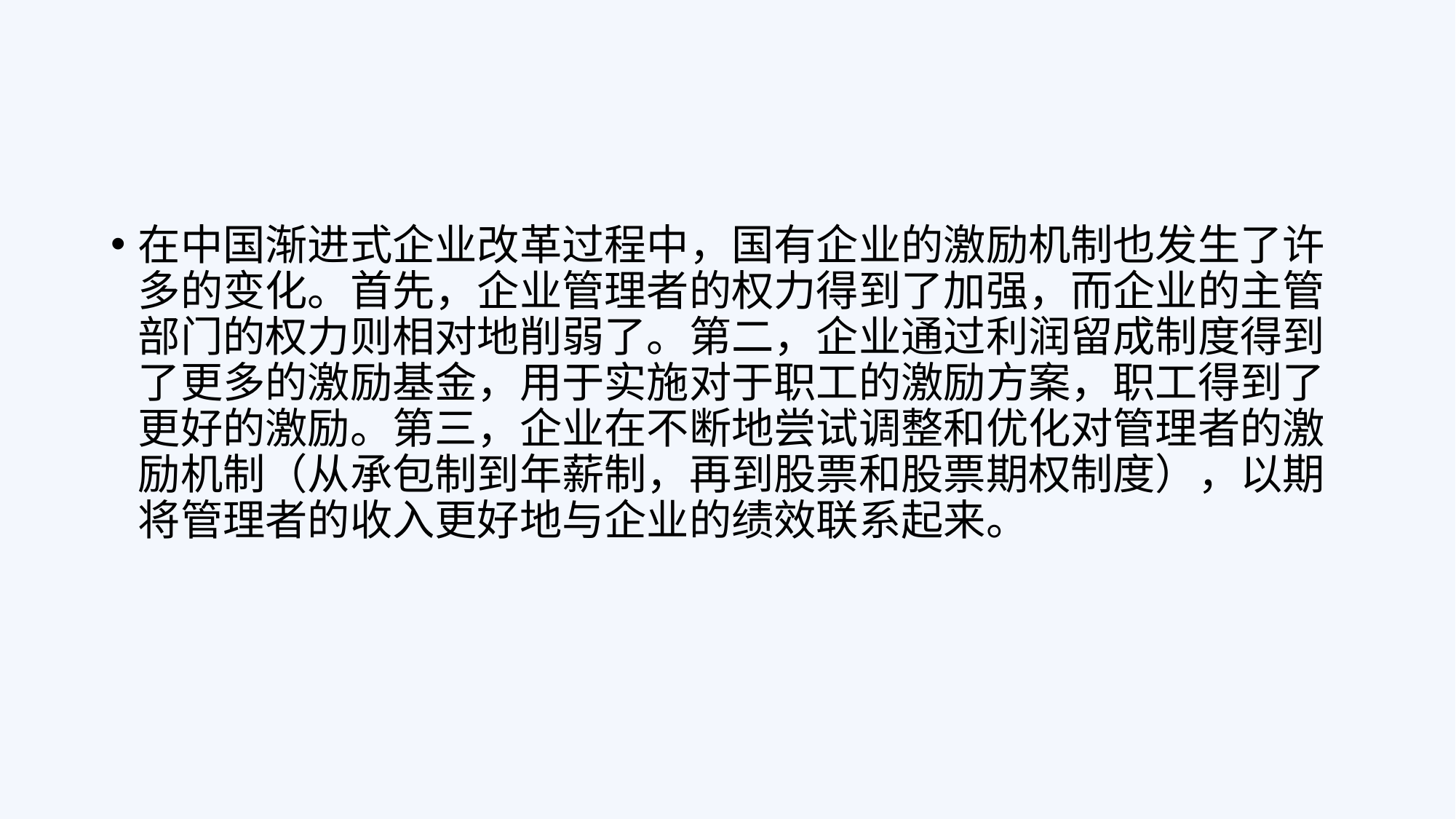

#
在中国渐进式企业改革过程中，国有企业的激励机制也发生了许多的变化。首先，企业管理者的权力得到了加强，而企业的主管部门的权力则相对地削弱了。第二，企业通过利润留成制度得到了更多的激励基金，用于实施对于职工的激励方案，职工得到了更好的激励。第三，企业在不断地尝试调整和优化对管理者的激励机制（从承包制到年薪制，再到股票和股票期权制度），以期将管理者的收入更好地与企业的绩效联系起来。